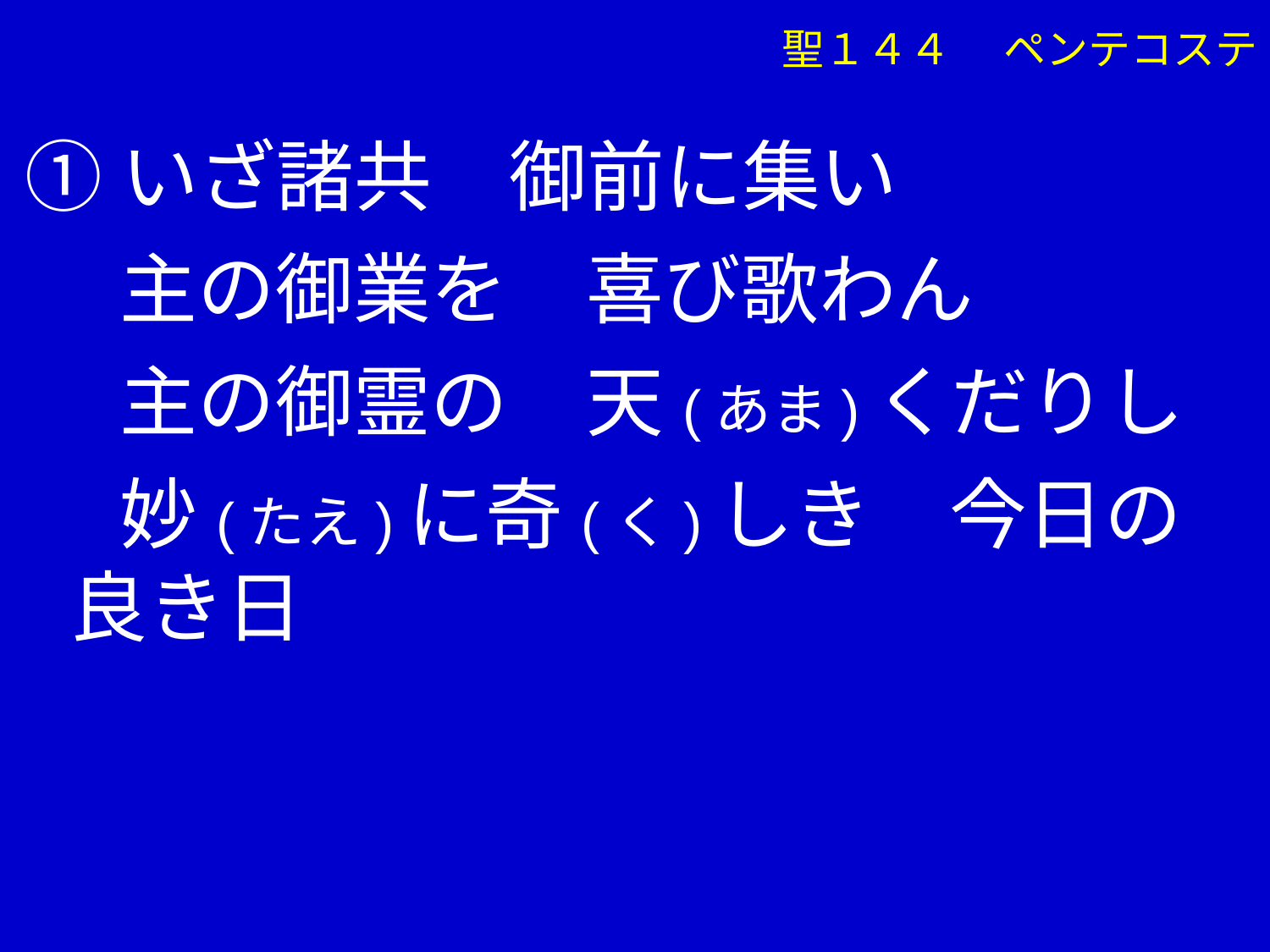

聖１４４ 　ペンテコステ
①いざ諸共　御前に集い
　 主の御業を　喜び歌わん
　 主の御霊の　天(あま)くだりし
　 妙(たえ)に奇(く)しき　今日の良き日